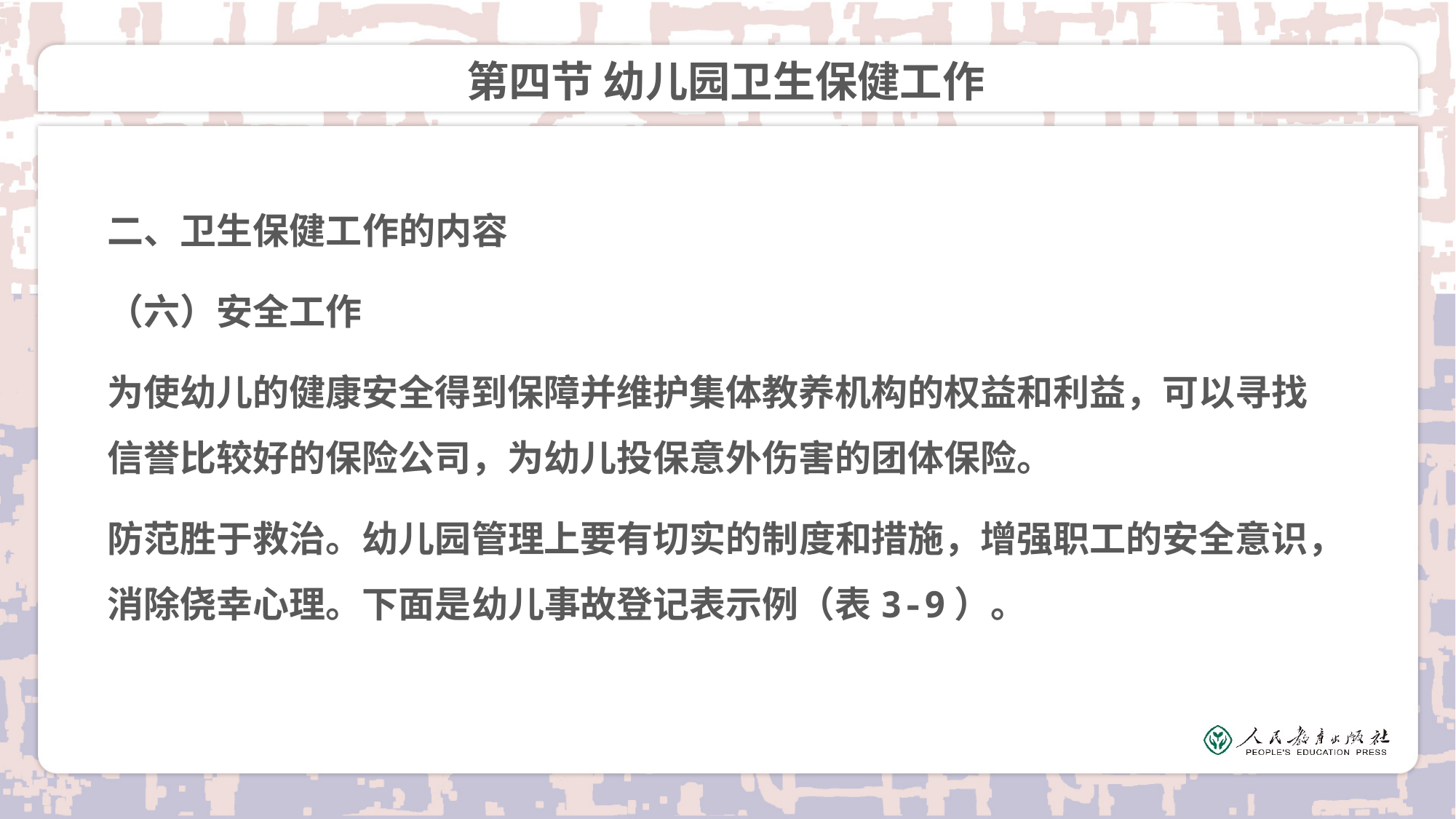

# 第四节 幼儿园卫生保健工作
二、卫生保健工作的内容
（六）安全工作
为使幼儿的健康安全得到保障并维护集体教养机构的权益和利益，可以寻找信誉比较好的保险公司，为幼儿投保意外伤害的团体保险。
防范胜于救治。幼儿园管理上要有切实的制度和措施，增强职工的安全意识，消除侥幸心理。下面是幼儿事故登记表示例（表3-9）。